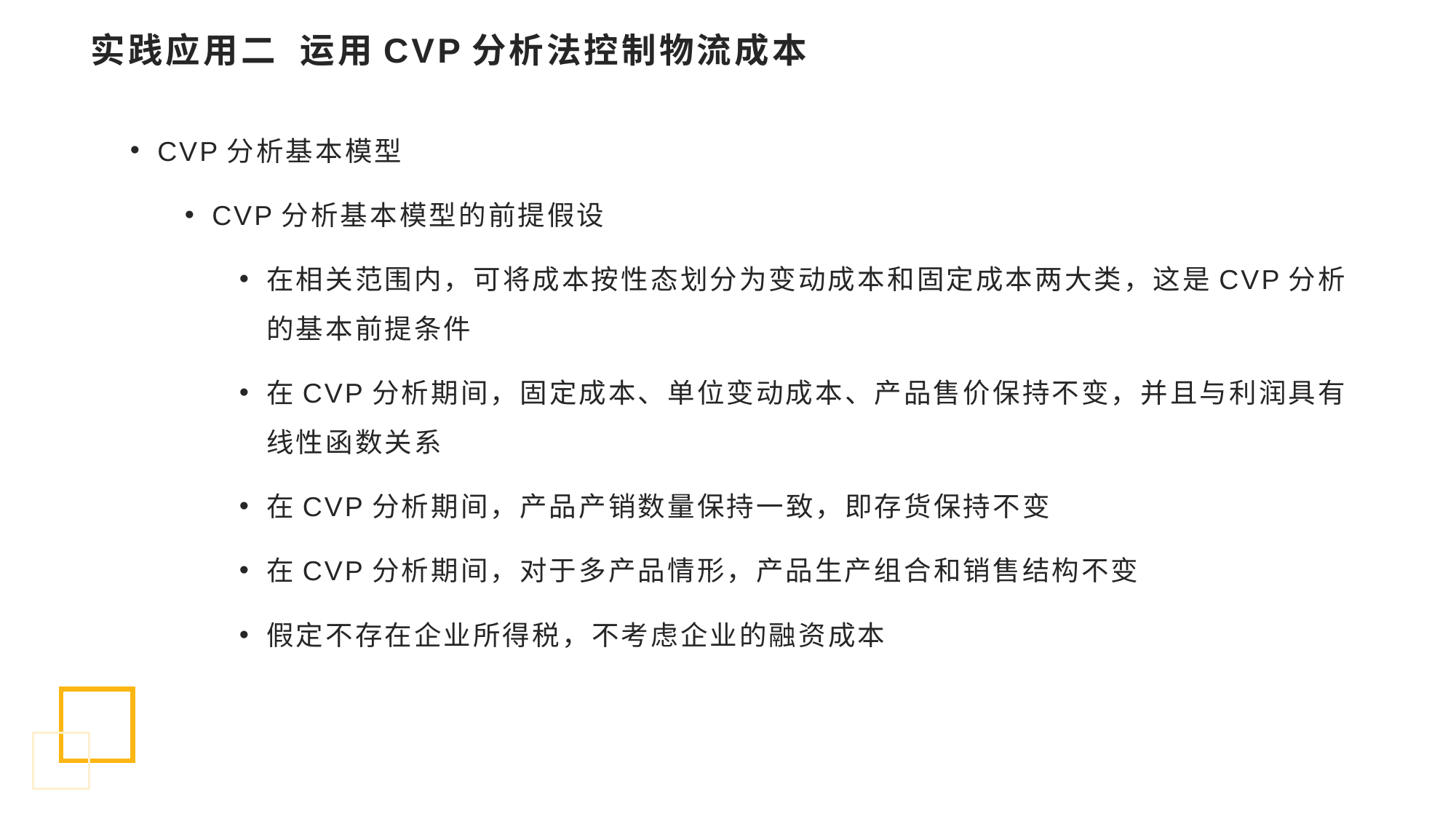

# 实践应用二  运用CVP分析法控制物流成本
CVP分析基本模型
CVP分析基本模型的前提假设
在相关范围内，可将成本按性态划分为变动成本和固定成本两大类，这是CVP分析的基本前提条件
在CVP分析期间，固定成本、单位变动成本、产品售价保持不变，并且与利润具有线性函数关系
在CVP分析期间，产品产销数量保持一致，即存货保持不变
在CVP分析期间，对于多产品情形，产品生产组合和销售结构不变
假定不存在企业所得税，不考虑企业的融资成本